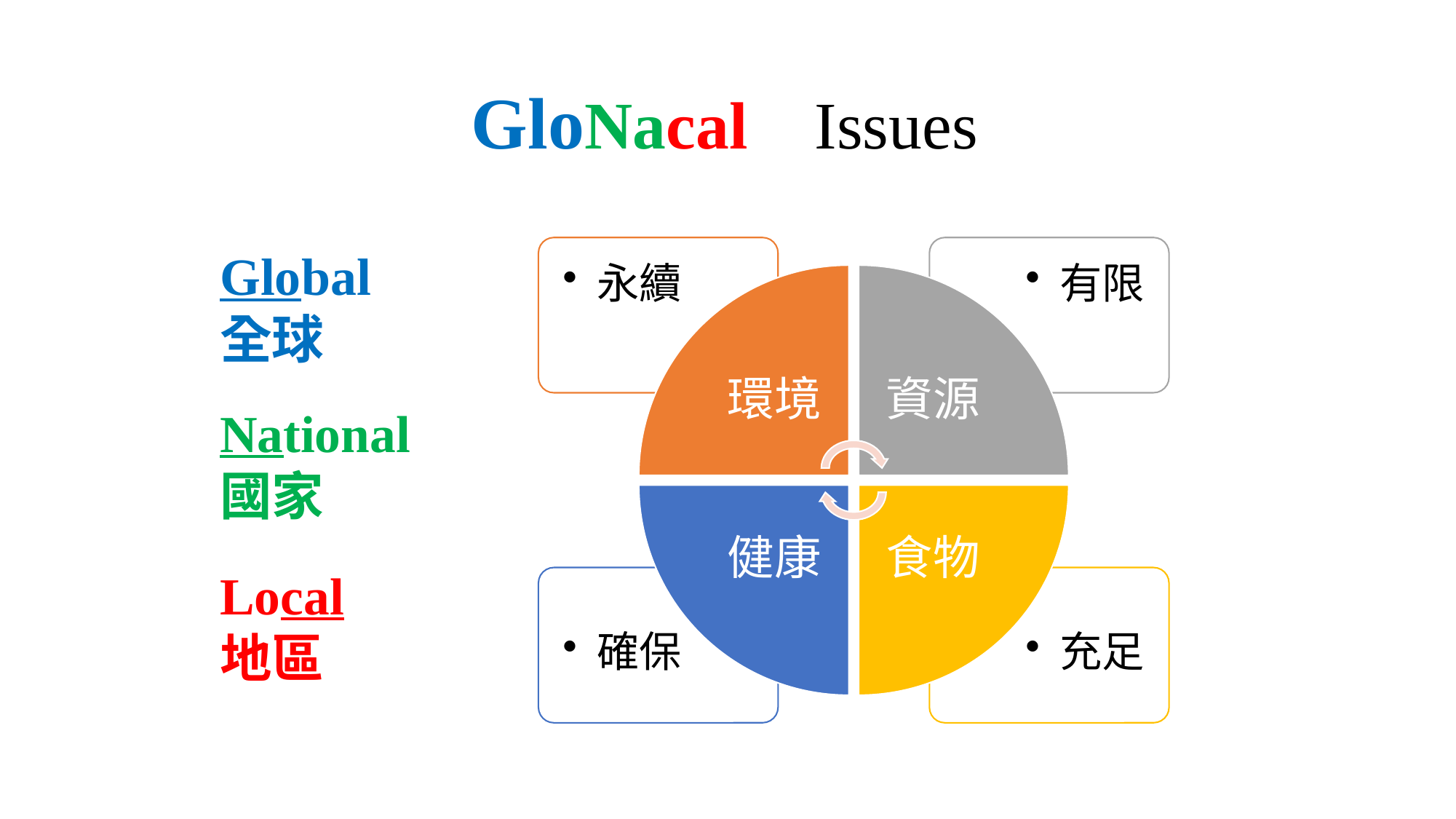

# GloNacal    Issues
Global
全球
充足
確保
有限
永續
環境
資源
食物
健康
National
國家
Local
地區